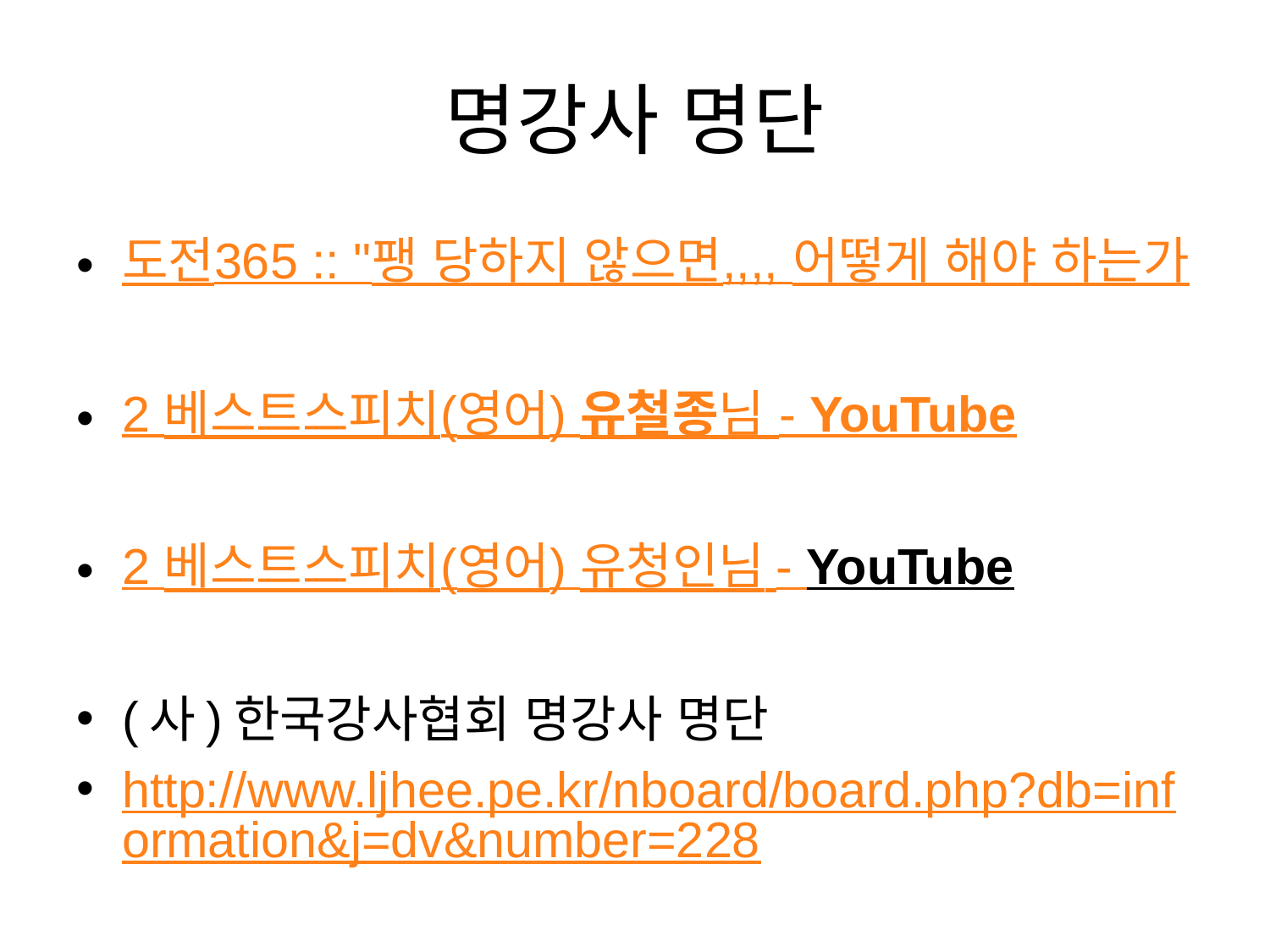

# 명강사 명단
도전365 :: "팽 당하지 않으면,,,, 어떻게 해야 하는가

2 베스트스피치(영어) 유철종님 - YouTube

2 베스트스피치(영어) 유청인님 - YouTube

(사)한국강사협회 명강사 명단
http://www.ljhee.pe.kr/nboard/board.php?db=information&j=dv&number=228